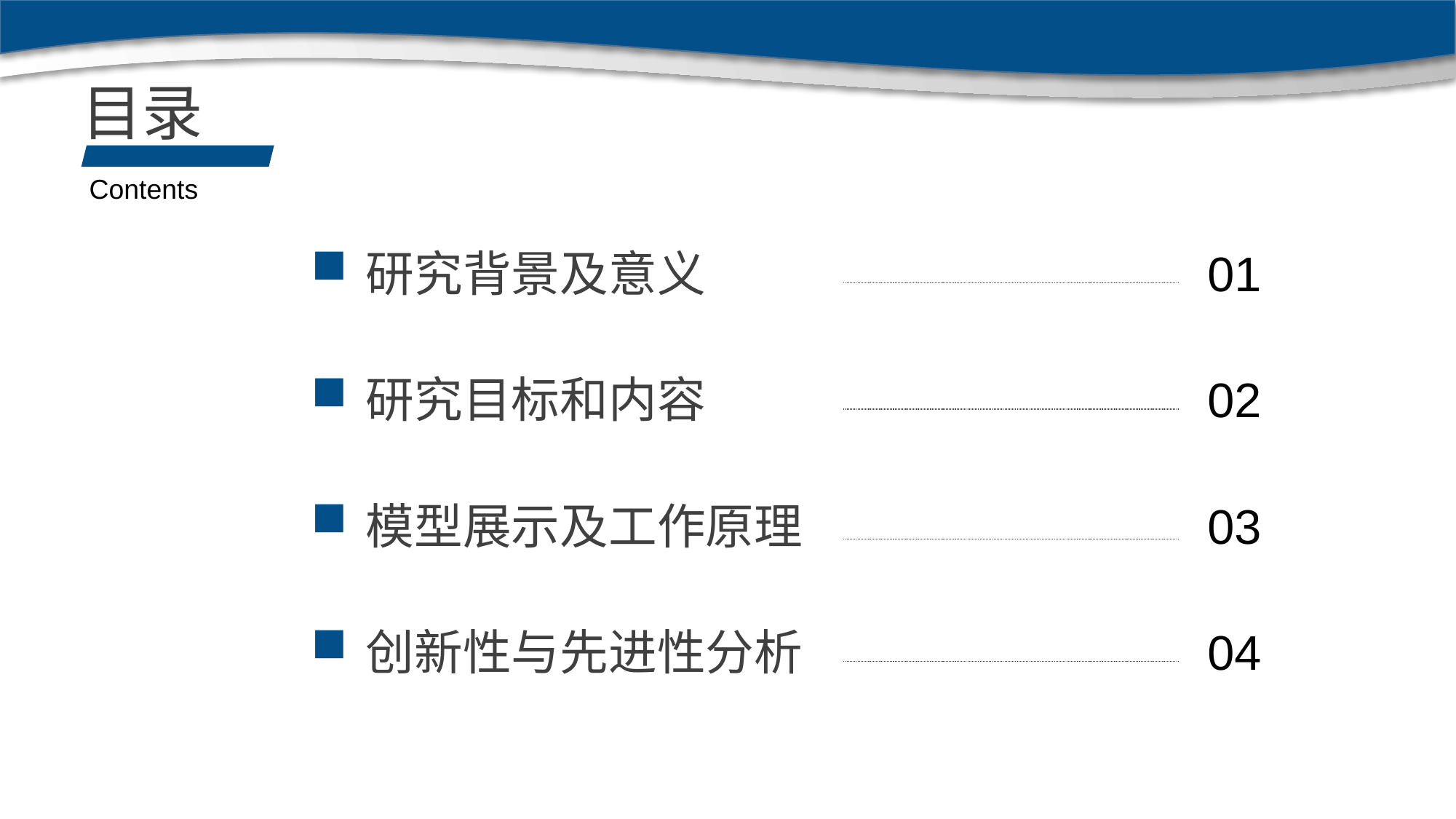

目录

Contents
研究背景及意义
01
研究目标和内容
02
模型展示及工作原理
03
创新性与先进性分析
04